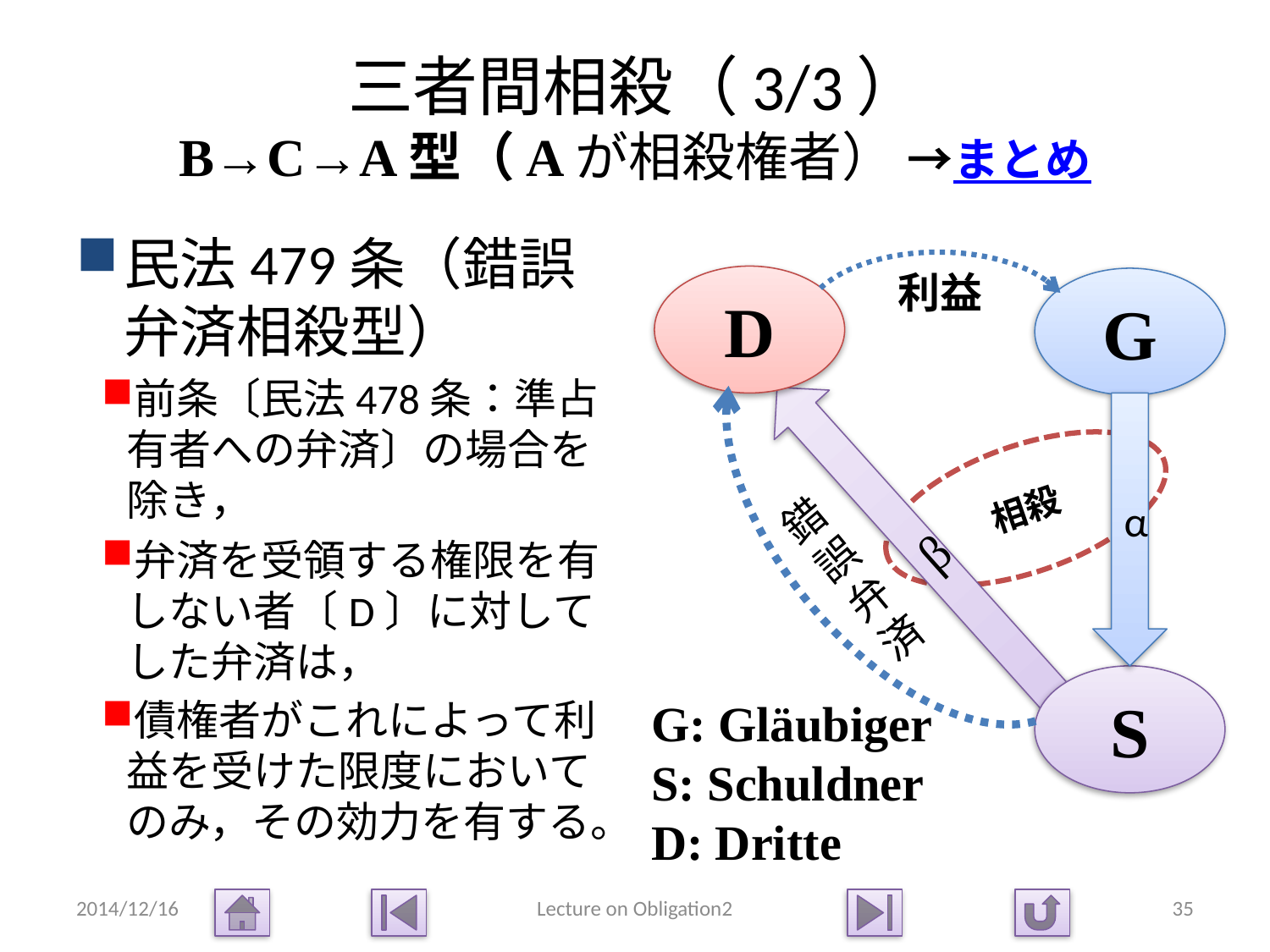

# 三者間相殺（3/3） B→C→A型（Aが相殺権者） →まとめ
民法479条（錯誤弁済相殺型）
前条〔民法478条：準占有者への弁済〕の場合を除き，
弁済を受領する権限を有しない者〔D〕に対してした弁済は，
債権者がこれによって利益を受けた限度においてのみ，その効力を有する。
利益
D
G
錯
誤
弁
済
β
α
相殺
S
G: Gläubiger
S: Schuldner
D: Dritte
2014/12/16
Lecture on Obligation2
35